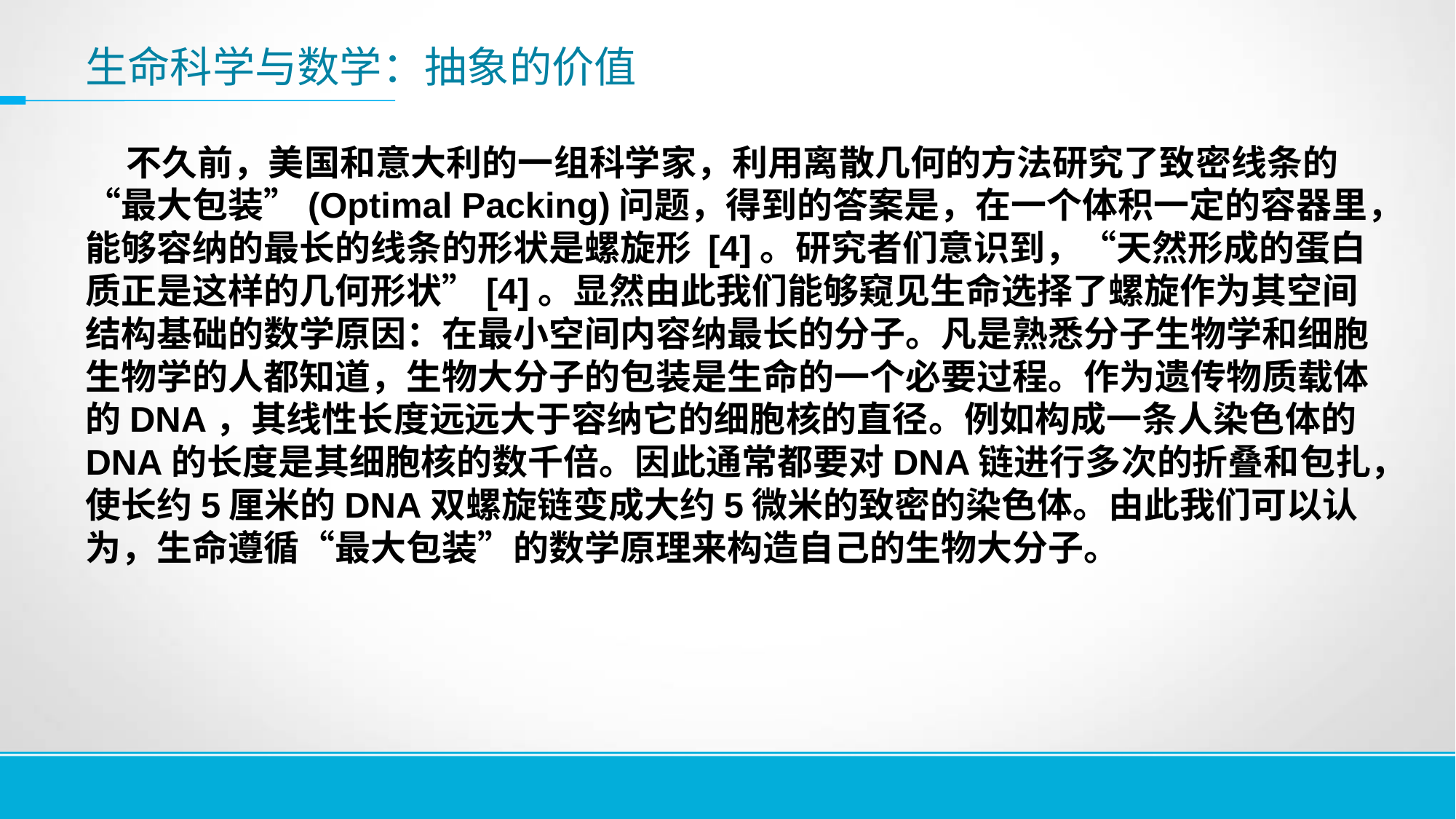

# 生命科学与数学：抽象的价值
    不久前，美国和意大利的一组科学家，利用离散几何的方法研究了致密线条的“最大包装”(Optimal Packing)问题，得到的答案是，在一个体积一定的容器里，能够容纳的最长的线条的形状是螺旋形 [4]。研究者们意识到，“天然形成的蛋白质正是这样的几何形状”[4]。显然由此我们能够窥见生命选择了螺旋作为其空间结构基础的数学原因：在最小空间内容纳最长的分子。凡是熟悉分子生物学和细胞生物学的人都知道，生物大分子的包装是生命的一个必要过程。作为遗传物质载体的DNA，其线性长度远远大于容纳它的细胞核的直径。例如构成一条人染色体的DNA的长度是其细胞核的数千倍。因此通常都要对DNA链进行多次的折叠和包扎，使长约5厘米的DNA双螺旋链变成大约5微米的致密的染色体。由此我们可以认为，生命遵循“最大包装”的数学原理来构造自己的生物大分子。